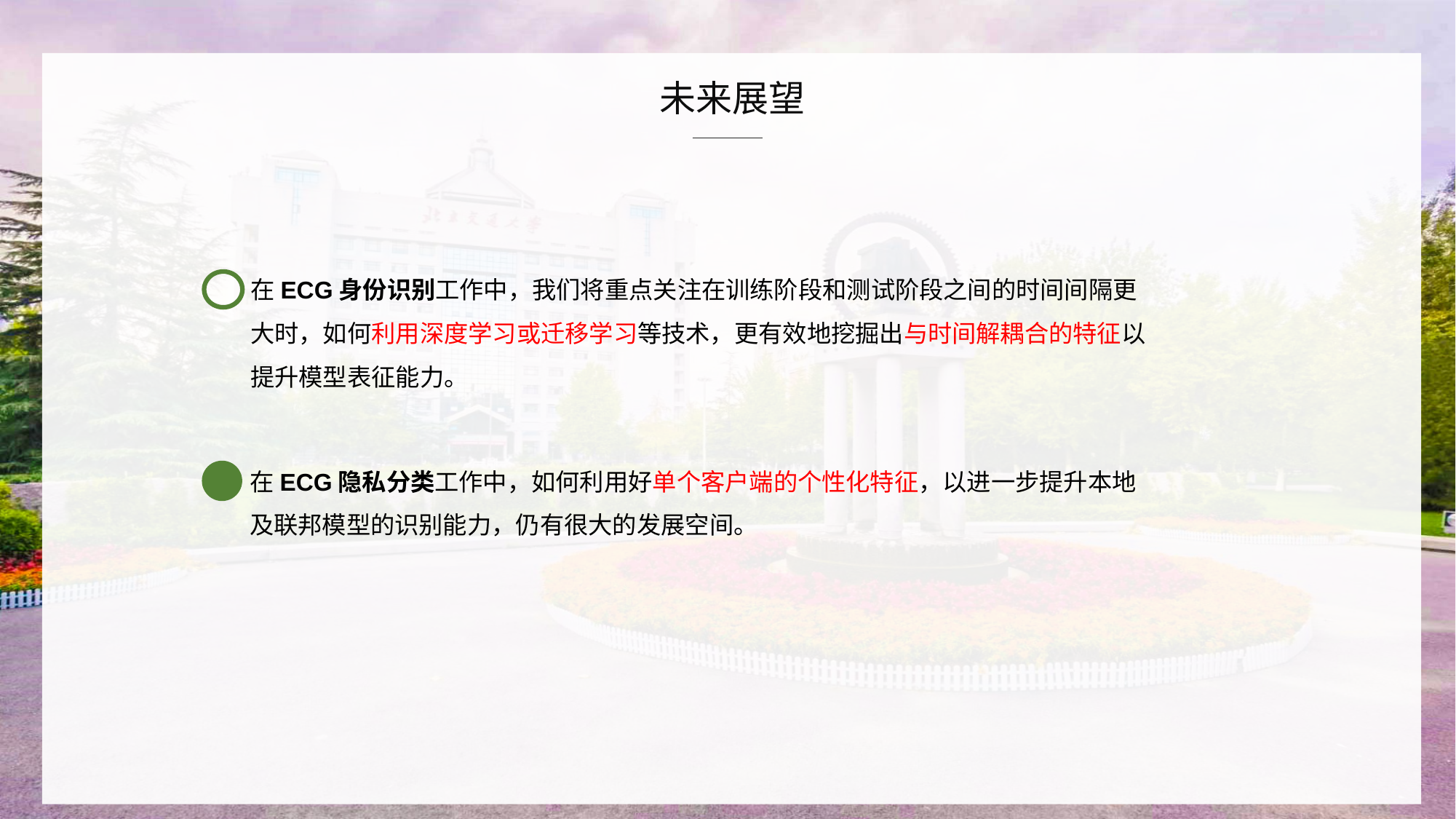

未来展望
在ECG身份识别工作中，我们将重点关注在训练阶段和测试阶段之间的时间间隔更大时，如何利用深度学习或迁移学习等技术，更有效地挖掘出与时间解耦合的特征以提升模型表征能力。

在ECG隐私分类工作中，如何利用好单个客户端的个性化特征，以进一步提升本地及联邦模型的识别能力，仍有很大的发展空间。